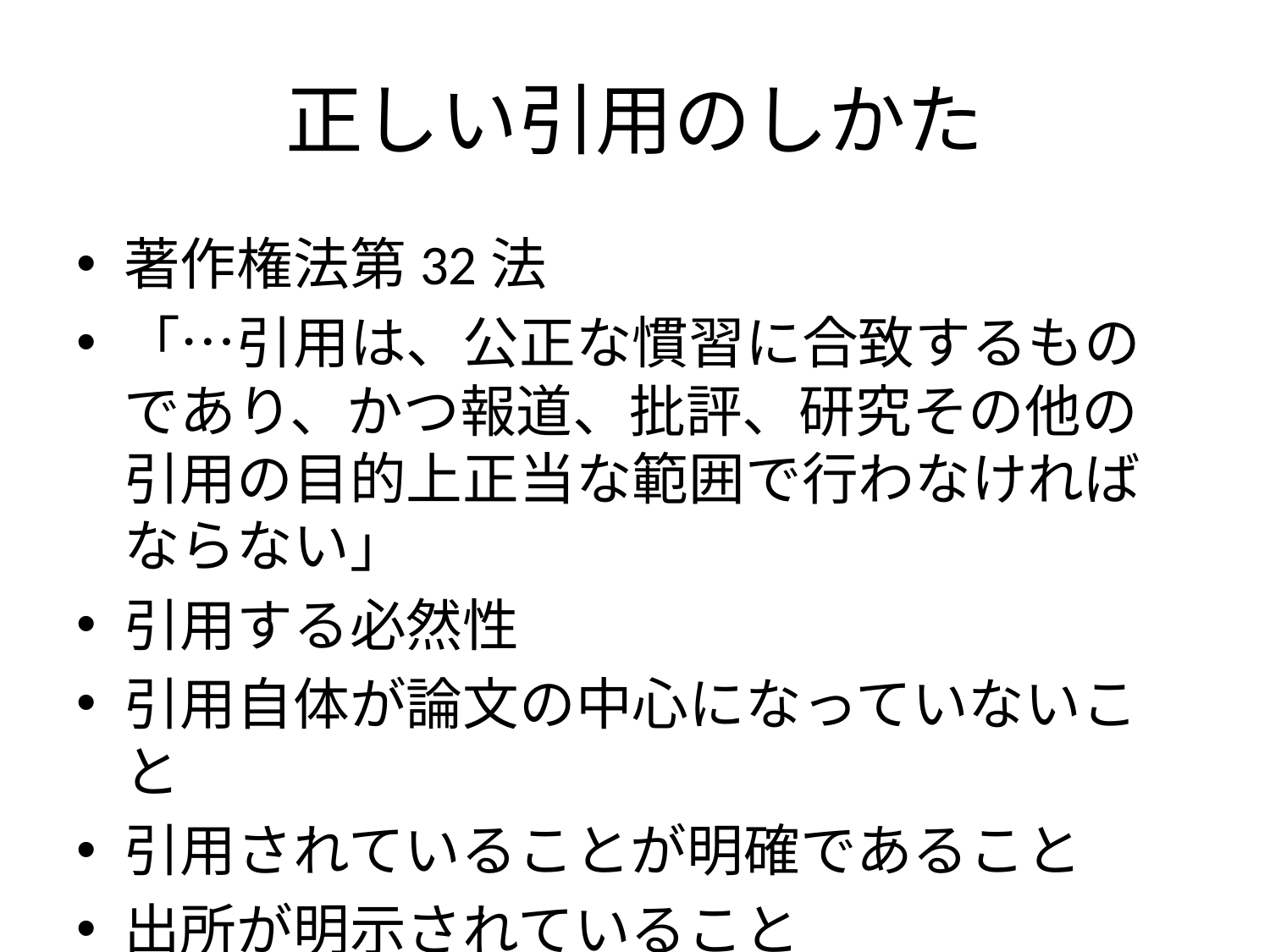

# 正しい引用のしかた
著作権法第32法
「…引用は、公正な慣習に合致するものであり、かつ報道、批評、研究その他の引用の目的上正当な範囲で行わなければならない」
引用する必然性
引用自体が論文の中心になっていないこと
引用されていることが明確であること
出所が明示されていること